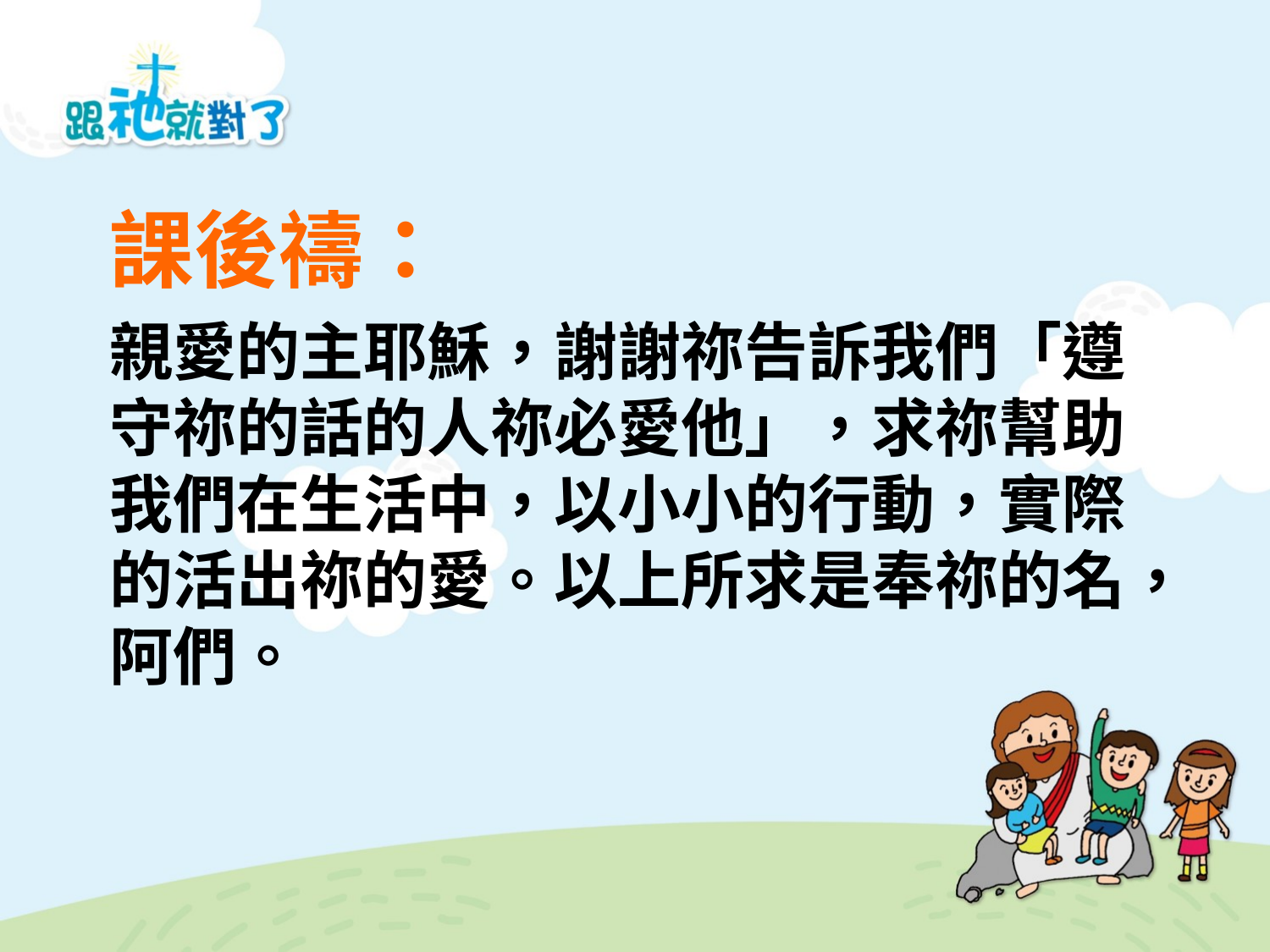

課後禱：
親愛的主耶穌，謝謝祢告訴我們「遵守祢的話的人祢必愛他」，求祢幫助我們在生活中，以小小的行動，實際的活出祢的愛。以上所求是奉祢的名，阿們。